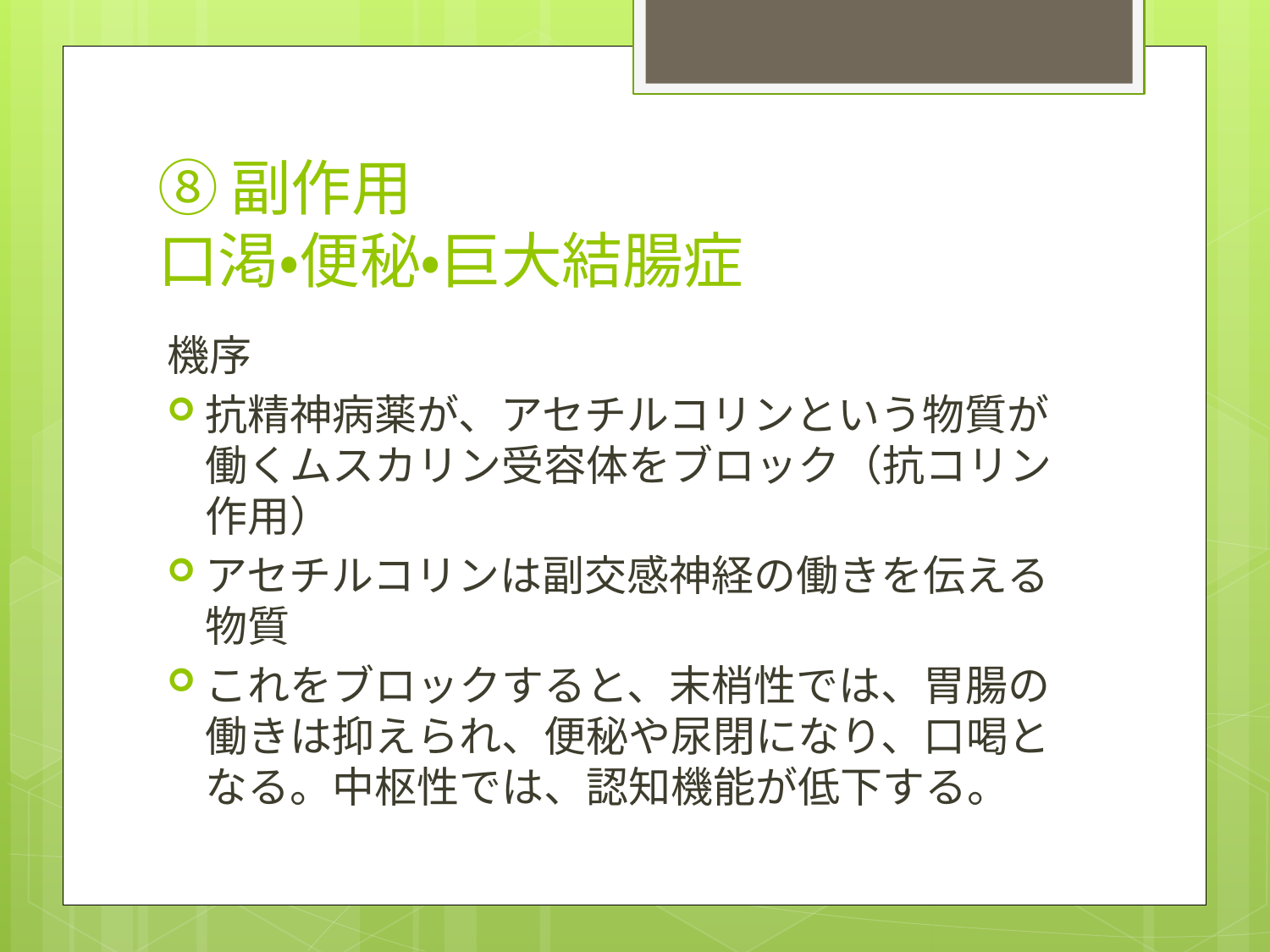

# ⑧副作用 口渇・便秘・巨大結腸症
機序
抗精神病薬が、アセチルコリンという物質が働くムスカリン受容体をブロック（抗コリン作用）
アセチルコリンは副交感神経の働きを伝える物質
これをブロックすると、末梢性では、胃腸の働きは抑えられ、便秘や尿閉になり、口喝となる。中枢性では、認知機能が低下する。